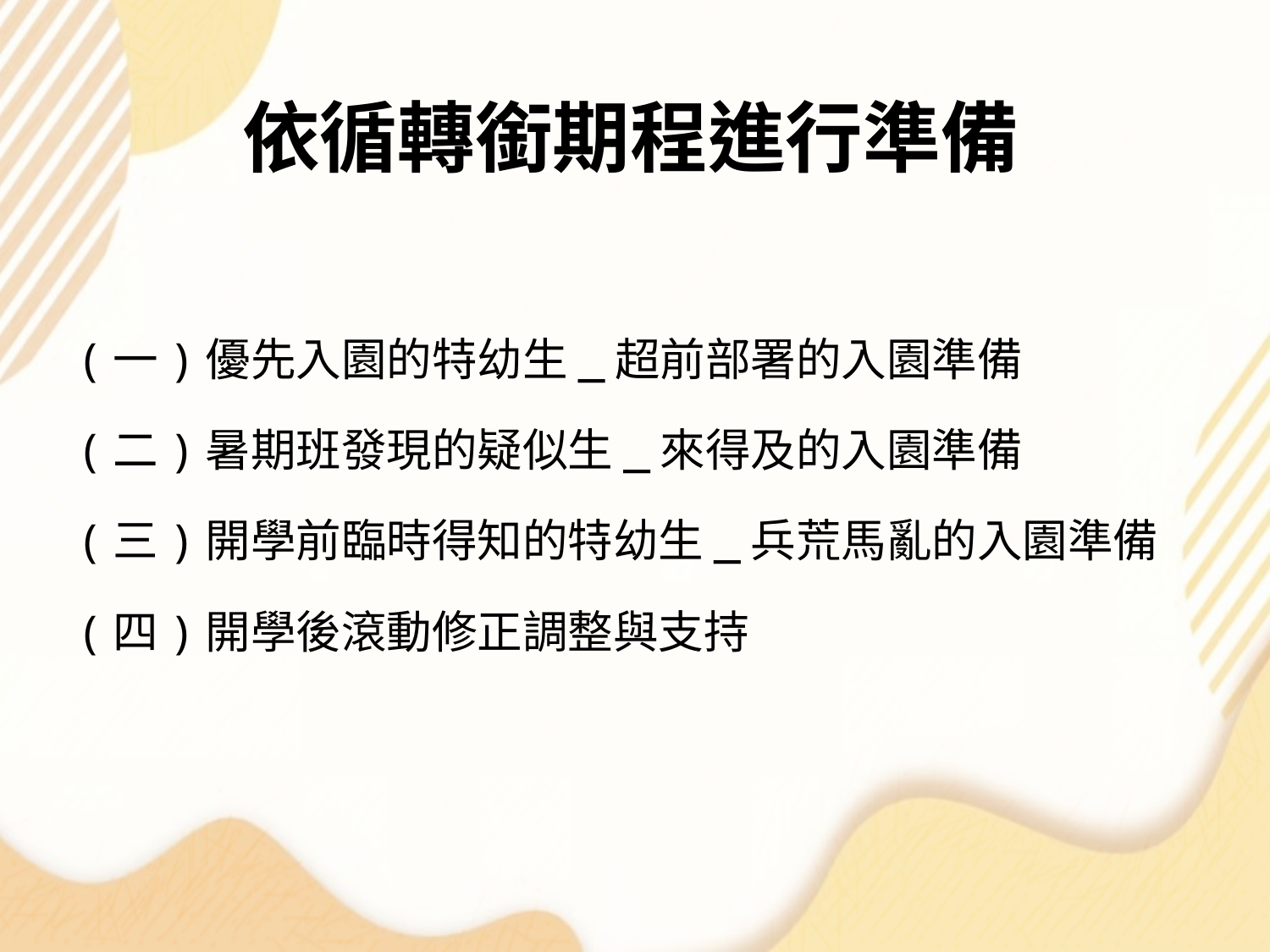

# 依循轉銜期程進行準備
(一)優先入園的特幼生_超前部署的入園準備
(二)暑期班發現的疑似生_來得及的入園準備
(三)開學前臨時得知的特幼生_兵荒馬亂的入園準備
(四)開學後滾動修正調整與支持